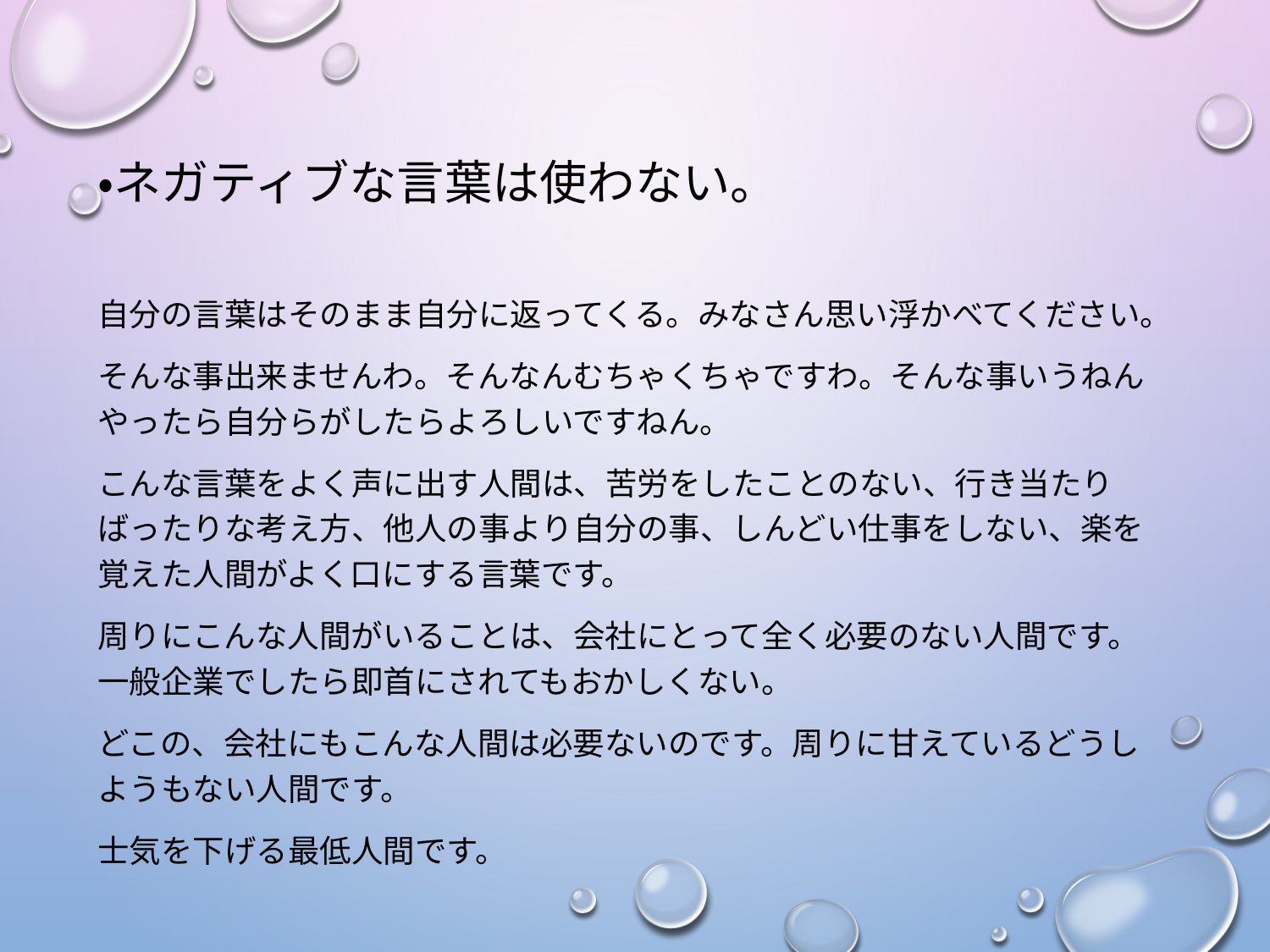

・ネガティブな言葉は使わない。

自分の言葉はそのまま自分に返ってくる。みなさん思い浮かべてください。
そんな事出来ませんわ。そんなんむちゃくちゃですわ。そんな事いうねんやったら自分らがしたらよろしいですねん。
こんな言葉をよく声に出す人間は、苦労をしたことのない、行き当たりばったりな考え方、他人の事より自分の事、しんどい仕事をしない、楽を覚えた人間がよく口にする言葉です。
周りにこんな人間がいることは、会社にとって全く必要のない人間です。一般企業でしたら即首にされてもおかしくない。
どこの、会社にもこんな人間は必要ないのです。周りに甘えているどうしようもない人間です。
士気を下げる最低人間です。